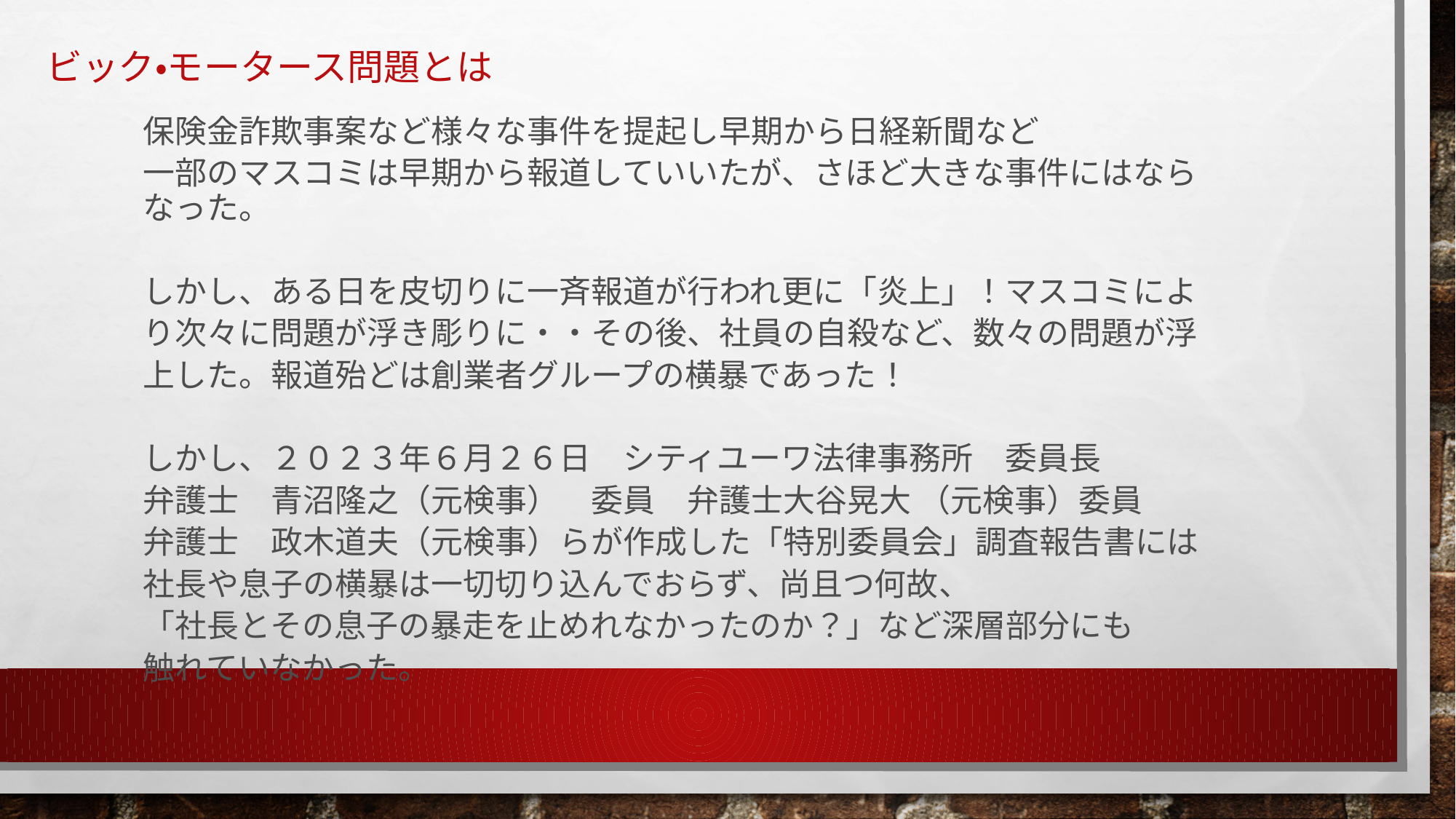

# ビック・モータース問題とは
保険金詐欺事案など様々な事件を提起し早期から日経新聞など
一部のマスコミは早期から報道していいたが、さほど大きな事件にはならなった。

しかし、ある日を皮切りに一斉報道が行われ更に「炎上」！マスコミによ
り次々に問題が浮き彫りに・・その後、社員の自殺など、数々の問題が浮
上した。報道殆どは創業者グループの横暴であった！

しかし、２０２３年６月２６日　シティユーワ法律事務所　委員長
弁護士　青沼隆之（元検事）　委員　弁護士大谷晃大 （元検事）委員
弁護士　政木道夫（元検事）らが作成した「特別委員会」調査報告書には
社長や息子の横暴は一切切り込んでおらず、尚且つ何故、
「社長とその息子の暴走を止めれなかったのか？」など深層部分にも
触れていなかった。